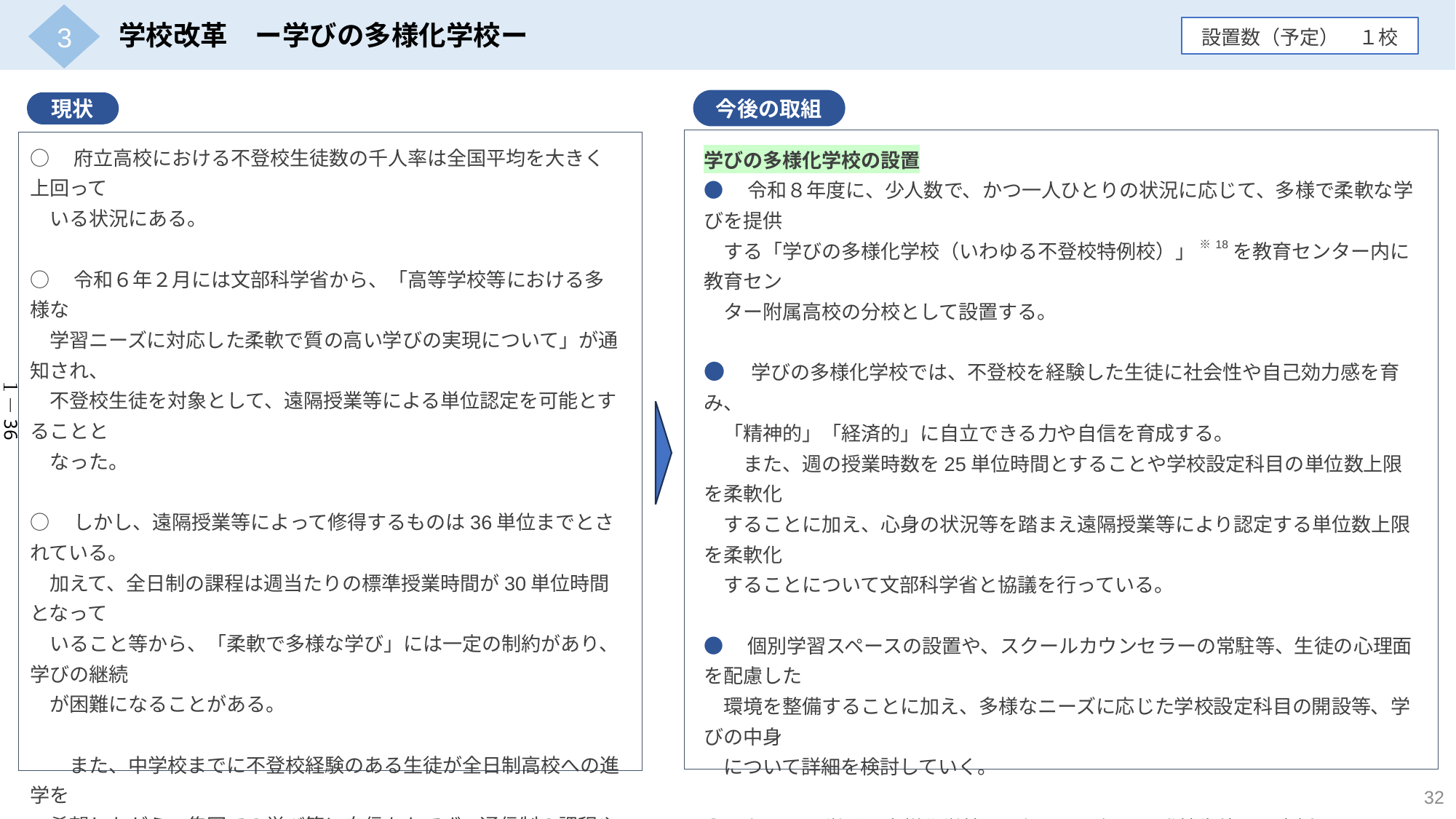

3
学校改革　ー学びの多様化学校ー
設置数（予定）　１校
今後の取組
現状

○　府立高校における不登校生徒数の千人率は全国平均を大きく上回って
　いる状況にある。

○　令和６年２月には文部科学省から、「高等学校等における多様な
　学習ニーズに対応した柔軟で質の高い学びの実現について」が通知され、
　不登校生徒を対象として、遠隔授業等による単位認定を可能とすることと
　なった。

○　しかし、遠隔授業等によって修得するものは36単位までとされている。
　加えて、全日制の課程は週当たりの標準授業時間が30単位時間となって
　いること等から、「柔軟で多様な学び」には一定の制約があり、学びの継続
　が困難になることがある。

　　また、中学校までに不登校経験のある生徒が全日制高校への進学を
　希望しながら、集団での学び等に自信をもてず、通信制の課程や定時制
　の課程の高校に進学するケースや、全日制高校に一旦入学しても、出席
　状況等により学びの継続に困難を感じ、通信制の課程に転学するケース
　が見受けられる。
学びの多様化学校の設置
●　令和８年度に、少人数で、かつ一人ひとりの状況に応じて、多様で柔軟な学びを提供
　する「学びの多様化学校（いわゆる不登校特例校）」 ※18を教育センター内に教育セン
　ター附属高校の分校として設置する。

●　学びの多様化学校では、不登校を経験した生徒に社会性や自己効力感を育み、
　「精神的」「経済的」に自立できる力や自信を育成する。
　　また、週の授業時数を25単位時間とすることや学校設定科目の単位数上限を柔軟化
　することに加え、心身の状況等を踏まえ遠隔授業等により認定する単位数上限を柔軟化
　することについて文部科学省と協議を行っている。

●　個別学習スペースの設置や、スクールカウンセラーの常駐等、生徒の心理面を配慮した
　環境を整備することに加え、多様なニーズに応じた学校設定科目の開設等、学びの中身
　について詳細を検討していく。

●　加えて、学びの多様化学校での優れた取組や不登校生徒への支援のノウハウについて
　は、他の府立高校に広げていくことも検討していく。

※18  不登校児童生徒の実態に配慮した特別の教育課程を編成して教育を実施する必要があると
　　　　 認められる場合、文部科学大臣が、学校教育法施行規則に基づき学校を指定し、特定の学校
　　　　 において教育課程の基準によらずに特別の教育課程を編成して教育を実施することができる。
１－36

32